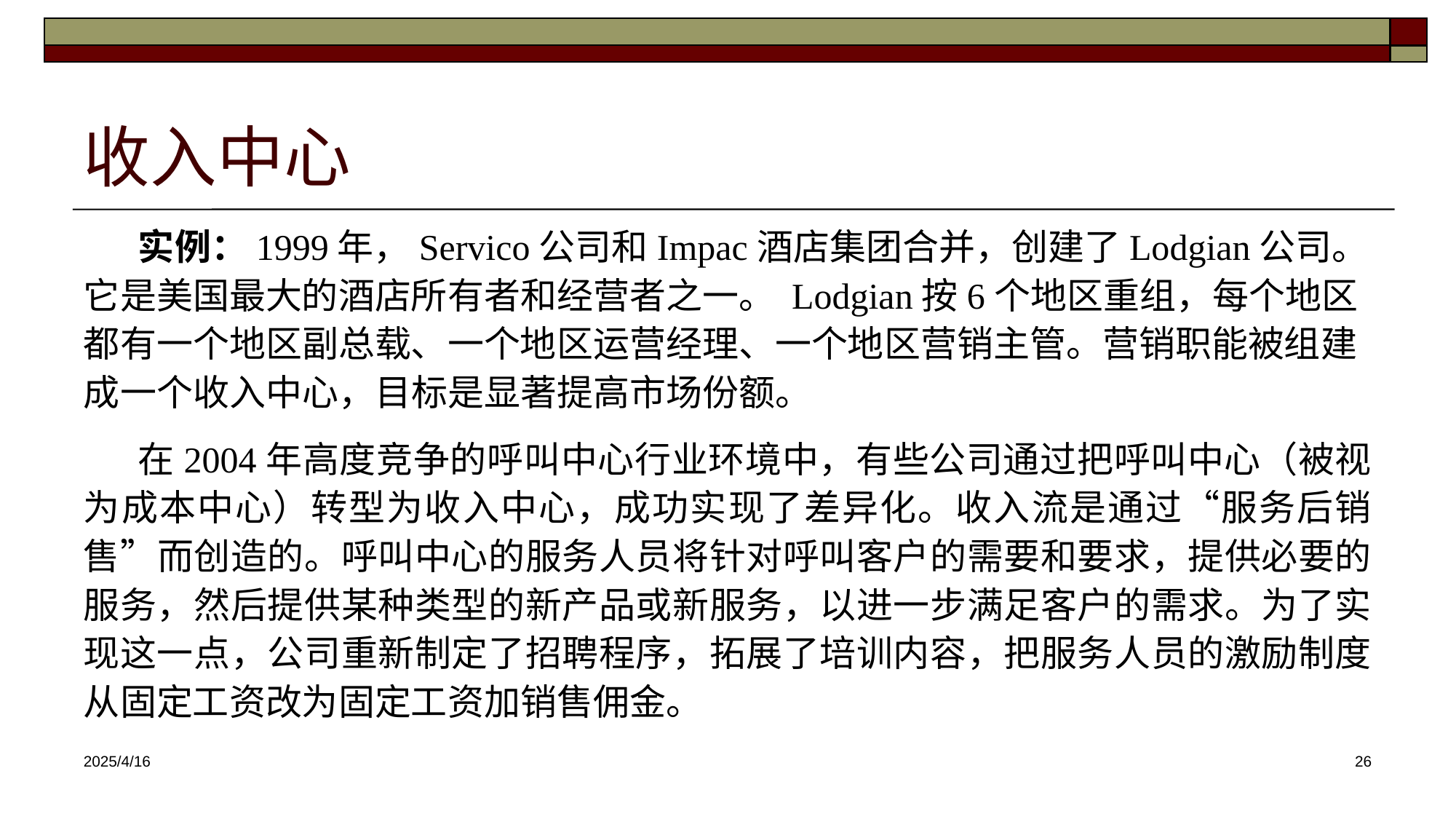

# 收入中心
实例：1999年，Servico公司和Impac酒店集团合并，创建了Lodgian公司。它是美国最大的酒店所有者和经营者之一。 Lodgian按6个地区重组，每个地区都有一个地区副总载、一个地区运营经理、一个地区营销主管。营销职能被组建成一个收入中心，目标是显著提高市场份额。
在2004年高度竞争的呼叫中心行业环境中，有些公司通过把呼叫中心（被视为成本中心）转型为收入中心，成功实现了差异化。收入流是通过“服务后销售”而创造的。呼叫中心的服务人员将针对呼叫客户的需要和要求，提供必要的服务，然后提供某种类型的新产品或新服务，以进一步满足客户的需求。为了实现这一点，公司重新制定了招聘程序，拓展了培训内容，把服务人员的激励制度从固定工资改为固定工资加销售佣金。
2025/4/16
26